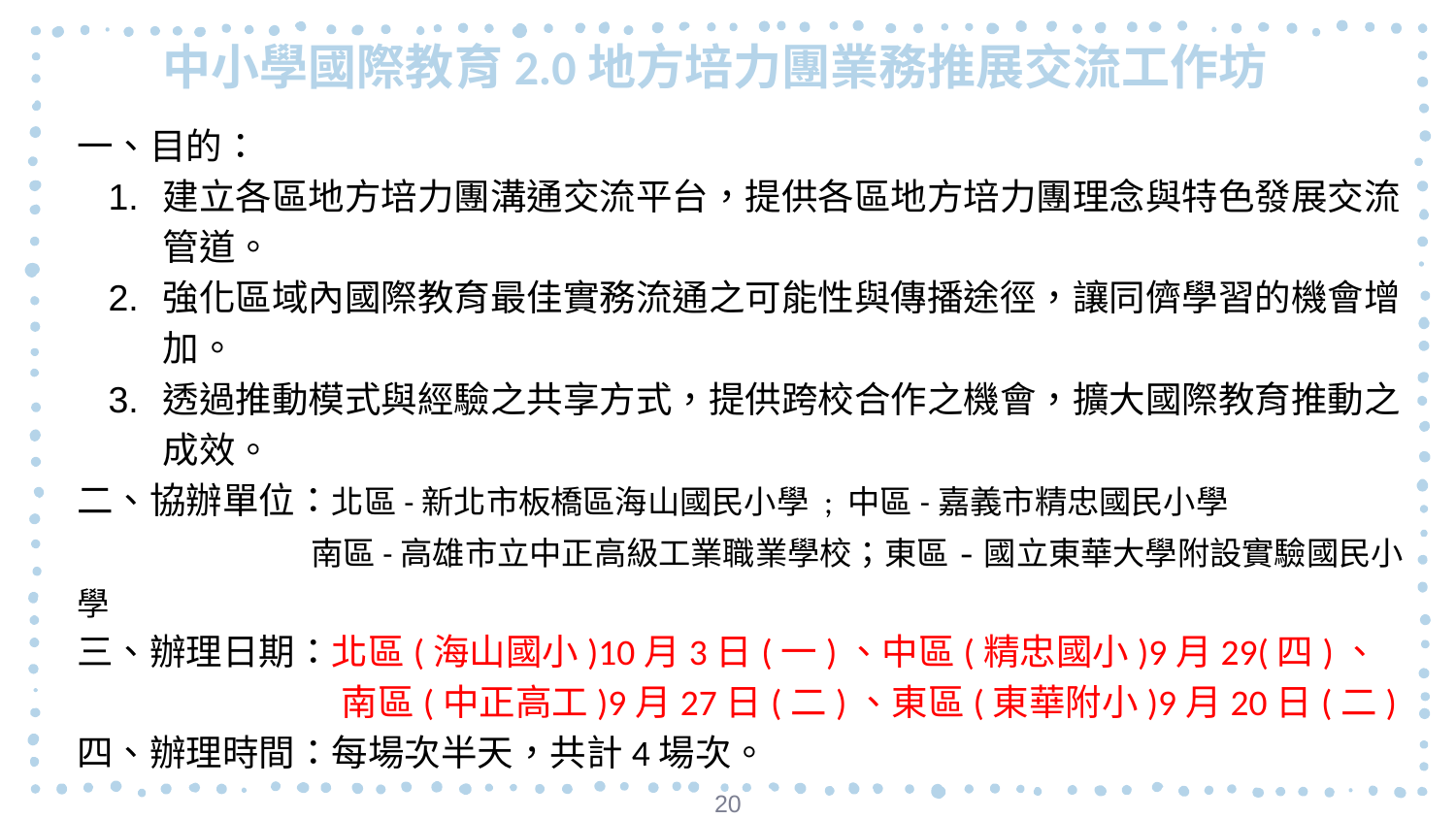

# 中小學國際教育2.0地方培力團業務推展交流工作坊
一、目的：
建立各區地方培力團溝通交流平台，提供各區地方培力團理念與特色發展交流管道。
強化區域內國際教育最佳實務流通之可能性與傳播途徑，讓同儕學習的機會增加。
透過推動模式與經驗之共享方式，提供跨校合作之機會，擴大國際教育推動之成效。
二、協辦單位：北區-新北市板橋區海山國民小學 ; 中區-嘉義市精忠國民小學
                               南區-高雄市立中正高級工業職業學校；東區-國立東華大學附設實驗國民小學
三、辦理日期：北區(海山國小)10月3日(一)、中區(精忠國小)9月29(四)、
                               南區(中正高工)9月27日(二)、東區(東華附小)9月20日(二)
四、辦理時間：每場次半天，共計4場次。
20